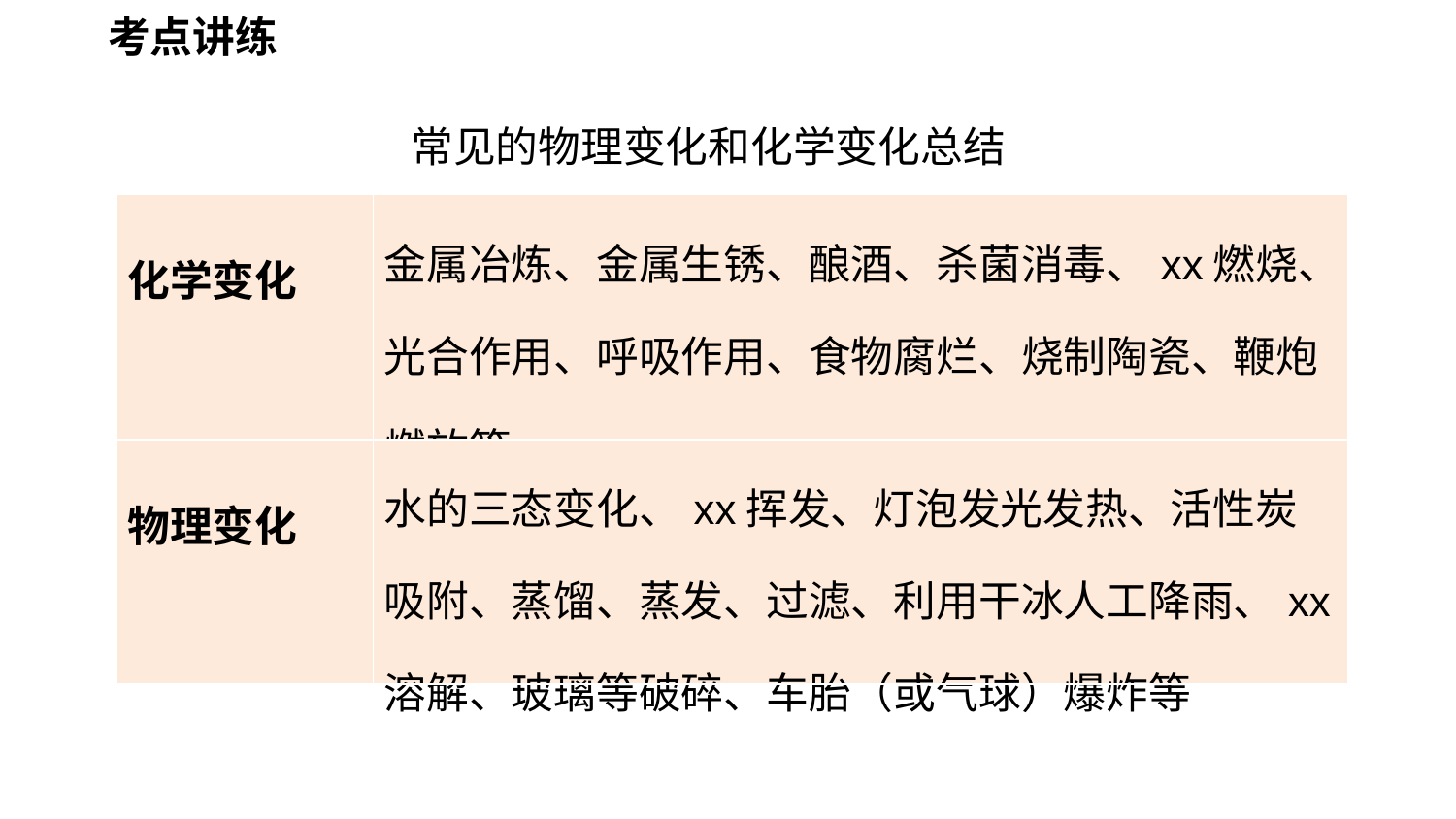

考点讲练
常见的物理变化和化学变化总结
| 化学变化 | 金属冶炼、金属生锈、酿酒、杀菌消毒、xx燃烧、光合作用、呼吸作用、食物腐烂、烧制陶瓷、鞭炮燃放等 |
| --- | --- |
| 物理变化 | 水的三态变化、xx挥发、灯泡发光发热、活性炭吸附、蒸馏、蒸发、过滤、利用干冰人工降雨、xx溶解、玻璃等破碎、车胎（或气球）爆炸等 |